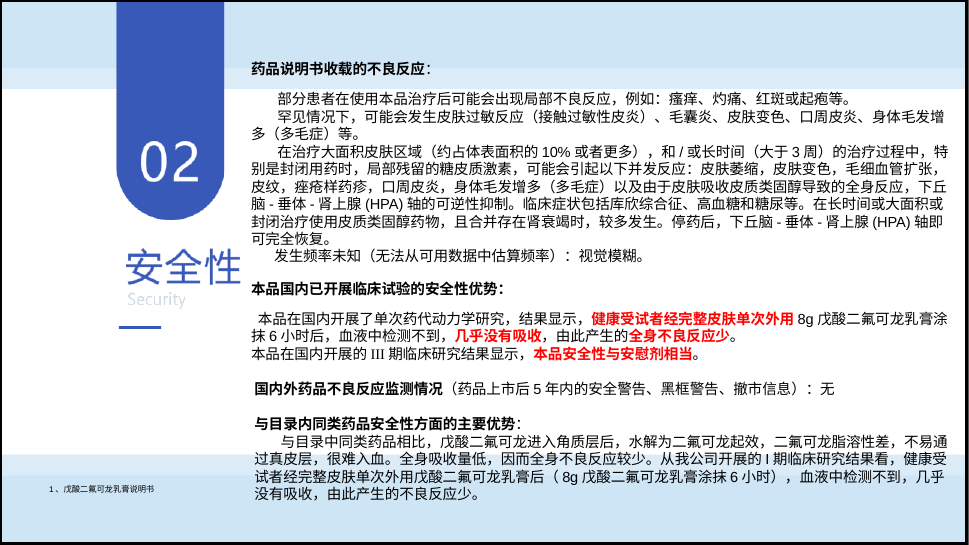

药品说明书收载的不良反应：
       部分患者在使用本品治疗后可能会出现局部不良反应，例如：瘙痒、灼痛、红斑或起疱等。
       罕见情况下，可能会发生皮肤过敏反应（接触过敏性皮炎）、毛囊炎、皮肤变色、口周皮炎、身体毛发增多（多毛症）等。
       在治疗大面积皮肤区域（约占体表面积的10%或者更多），和/或长时间（大于3周）的治疗过程中，特别是封闭用药时，局部残留的糖皮质激素，可能会引起以下并发反应：皮肤萎缩，皮肤变色，毛细血管扩张，皮纹，痤疮样药疹，口周皮炎，身体毛发增多（多毛症）以及由于皮肤吸收皮质类固醇导致的全身反应，下丘脑-垂体-肾上腺(HPA)轴的可逆性抑制。临床症状包括库欣综合征、高血糖和糖尿等。在长时间或大面积或封闭治疗使用皮质类固醇药物，且合并存在肾衰竭时，较多发生。停药后，下丘脑-垂体-肾上腺(HPA)轴即可完全恢复。
      发生频率未知（无法从可用数据中估算频率）：视觉模糊。

本品国内已开展临床试验的安全性优势：
 本品在国内开展了单次药代动力学研究，结果显示，健康受试者经完整皮肤单次外用8g戊酸二氟可龙乳膏涂抹6小时后，血液中检测不到，几乎没有吸收，由此产生的全身不良反应少。
本品在国内开展的III期临床研究结果显示，本品安全性与安慰剂相当。
国内外药品不良反应监测情况（药品上市后5年内的安全警告、黑框警告、撤市信息）：无
与目录内同类药品安全性方面的主要优势：
       与目录中同类药品相比，戊酸二氟可龙进入角质层后，水解为二氟可龙起效，二氟可龙脂溶性差，不易通过真皮层，很难入血。全身吸收量低，因而全身不良反应较少。从我公司开展的I期临床研究结果看，健康受试者经完整皮肤单次外用戊酸二氟可龙乳膏后（8g戊酸二氟可龙乳膏涂抹6小时），血液中检测不到，几乎没有吸收，由此产生的不良反应少。
1、戊酸二氟可龙乳膏说明书